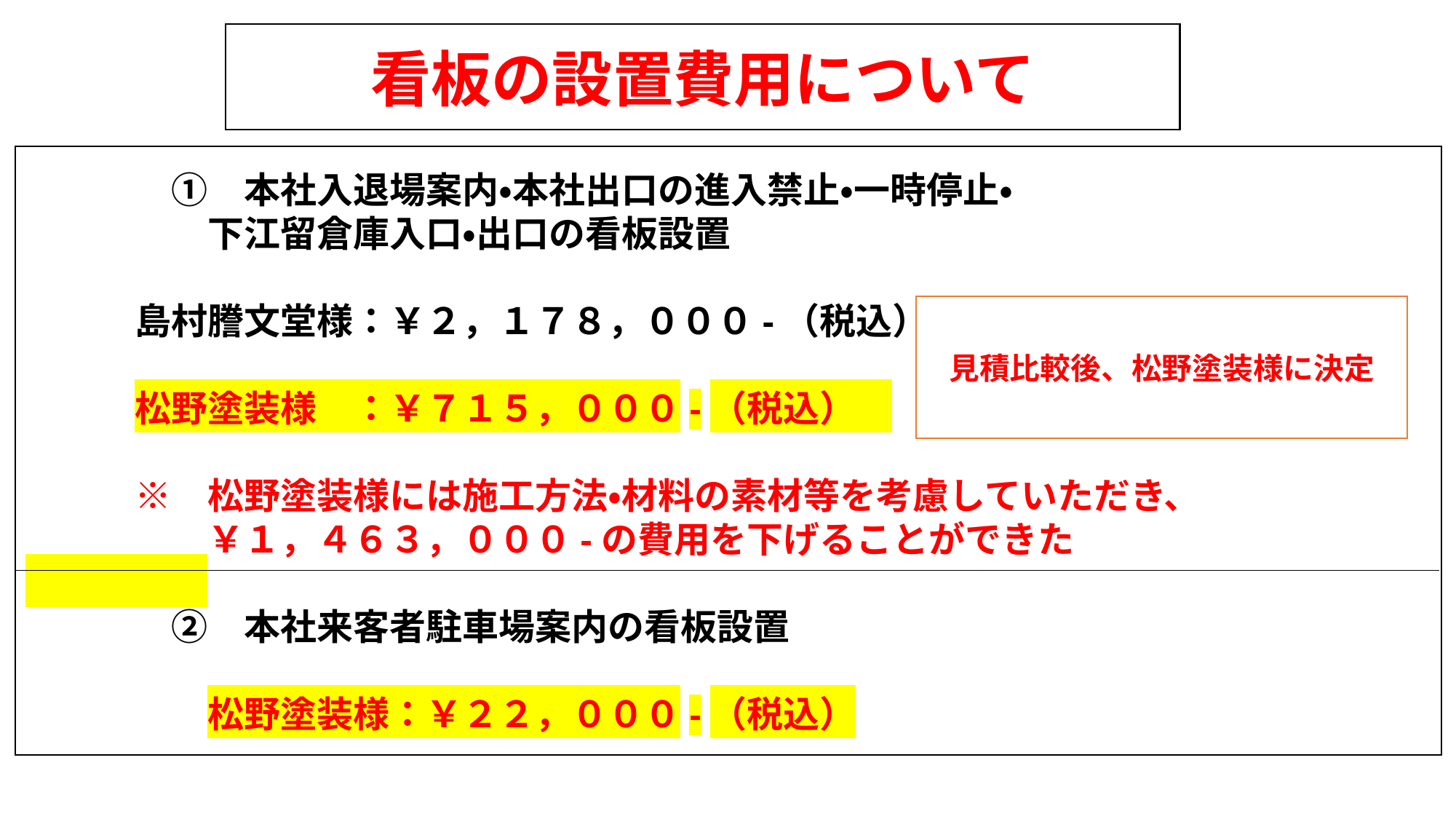

看板の設置費用について

　　　　①　本社入退場案内・本社出口の進入禁止・一時停止・
　　　　　下江留倉庫入口・出口の看板設置

　　　島村謄文堂様：￥２，１７８，０００-（税込）

　　　松野塗装様　：￥７１５，０００-（税込）

　　　※　松野塗装様には施工方法・材料の素材等を考慮していただき、
　　　　　￥１，４６３，０００-の費用を下げることができた

　　　　②　本社来客者駐車場案内の看板設置

　　　　　松野塗装様：￥２２，０００-（税込）

見積比較後、松野塗装様に決定